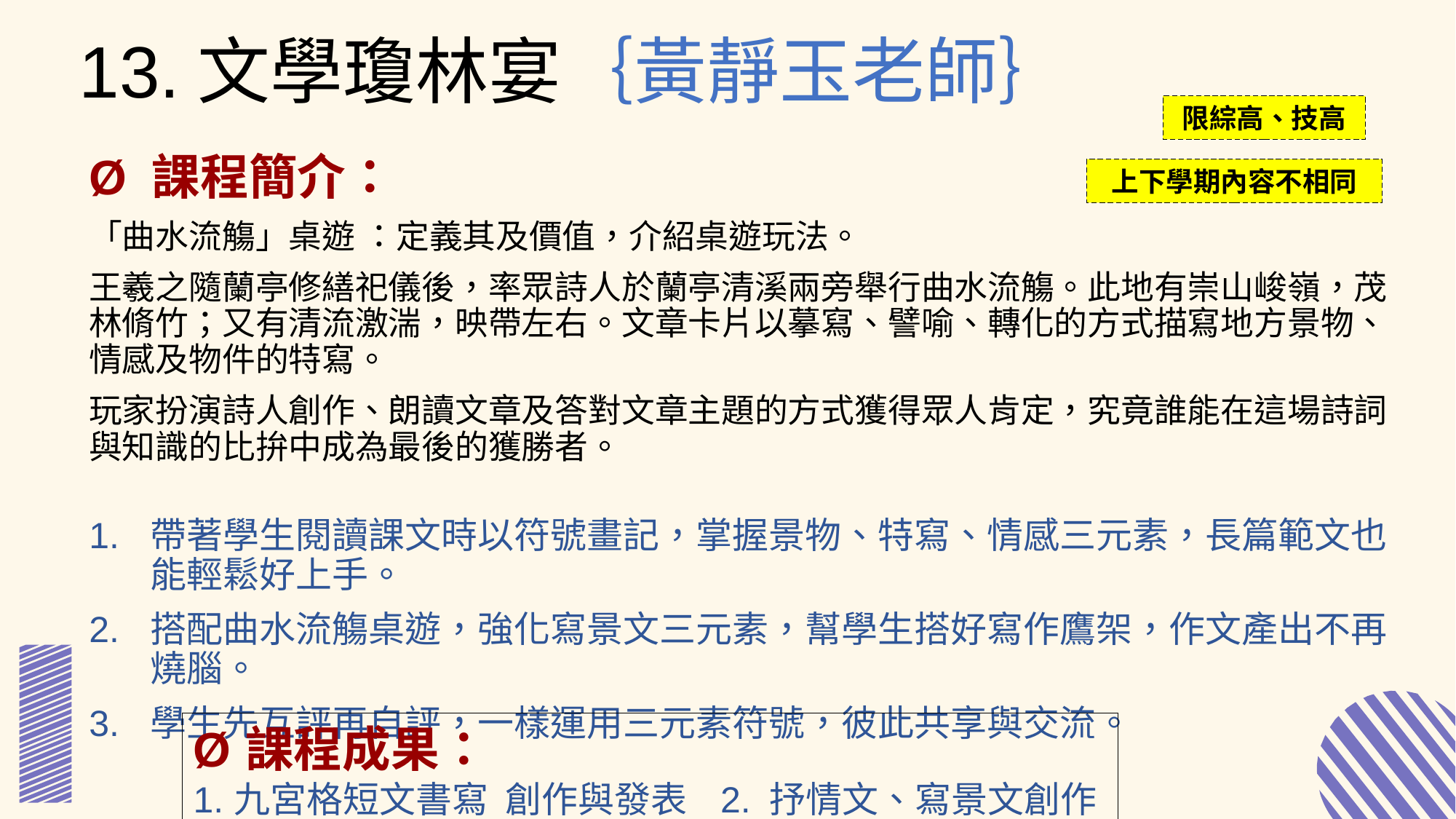

13.文學瓊林宴｛黃靜玉老師｝
限綜高、技高
Ø 課程簡介：
「曲水流觴」桌遊 ：定義其及價值，介紹桌遊玩法。
王羲之隨蘭亭修繕祀儀後，率眾詩人於蘭亭清溪兩旁舉行曲水流觴。此地有崇山峻嶺，茂林脩竹；又有清流激湍，映帶左右。文章卡片以摹寫、譬喻、轉化的方式描寫地方景物、情感及物件的特寫。
玩家扮演詩人創作、朗讀文章及答對文章主題的方式獲得眾人肯定，究竟誰能在這場詩詞與知識的比拚中成為最後的獲勝者。
帶著學生閱讀課文時以符號畫記，掌握景物、特寫、情感三元素，長篇範文也能輕鬆好上手。
搭配曲水流觴桌遊，強化寫景文三元素，幫學生搭好寫作鷹架，作文產出不再燒腦。
學生先互評再自評，一樣運用三元素符號，彼此共享與交流。
上下學期內容不相同
Ø 課程成果：
九宮格短文書寫  創作與發表   2. 抒情文、寫景文創作